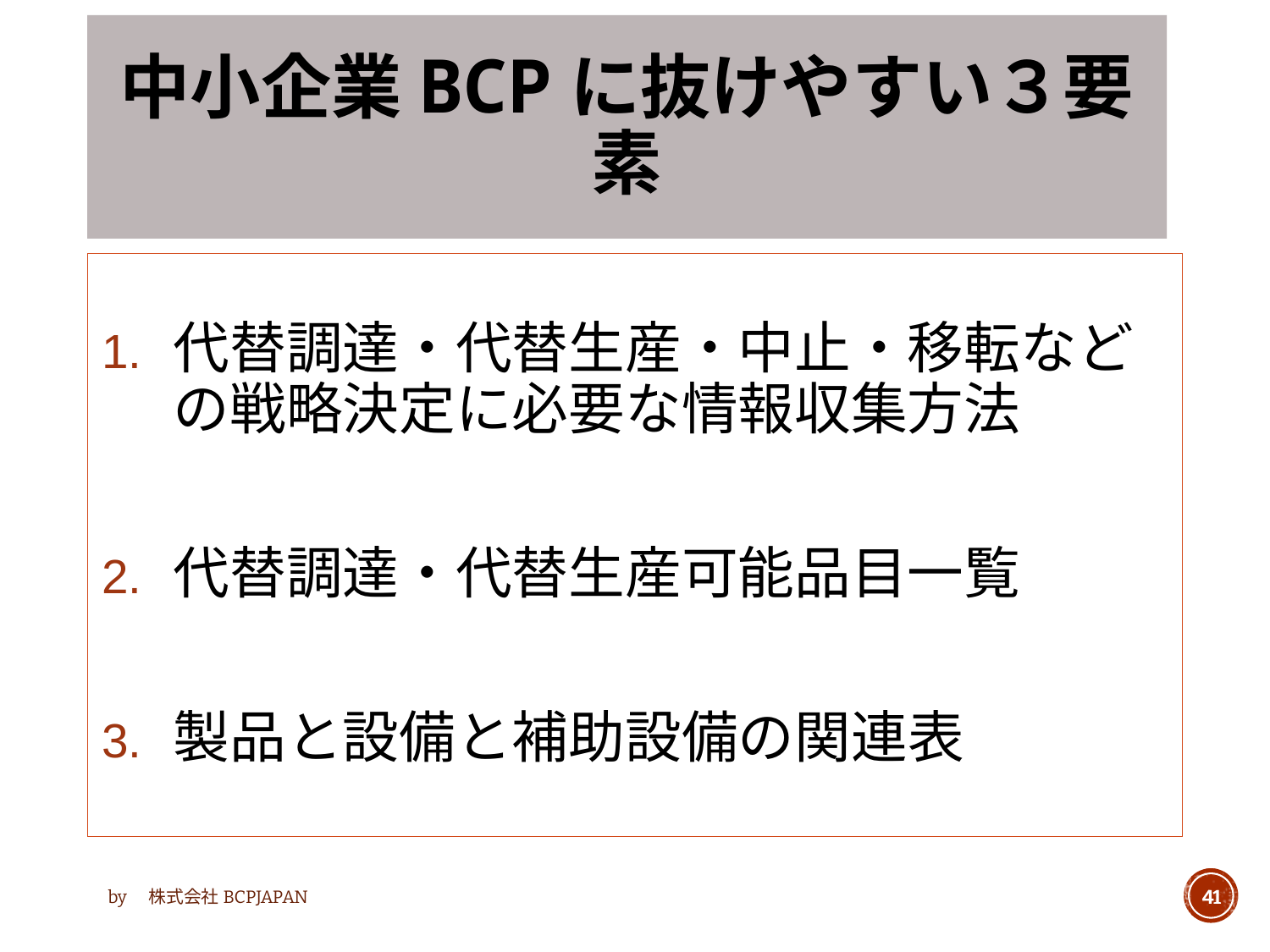

# 中小企業BCPに抜けやすい３要素
代替調達・代替生産・中止・移転などの戦略決定に必要な情報収集方法

代替調達・代替生産可能品目一覧

製品と設備と補助設備の関連表
by　株式会社BCPJAPAN
41